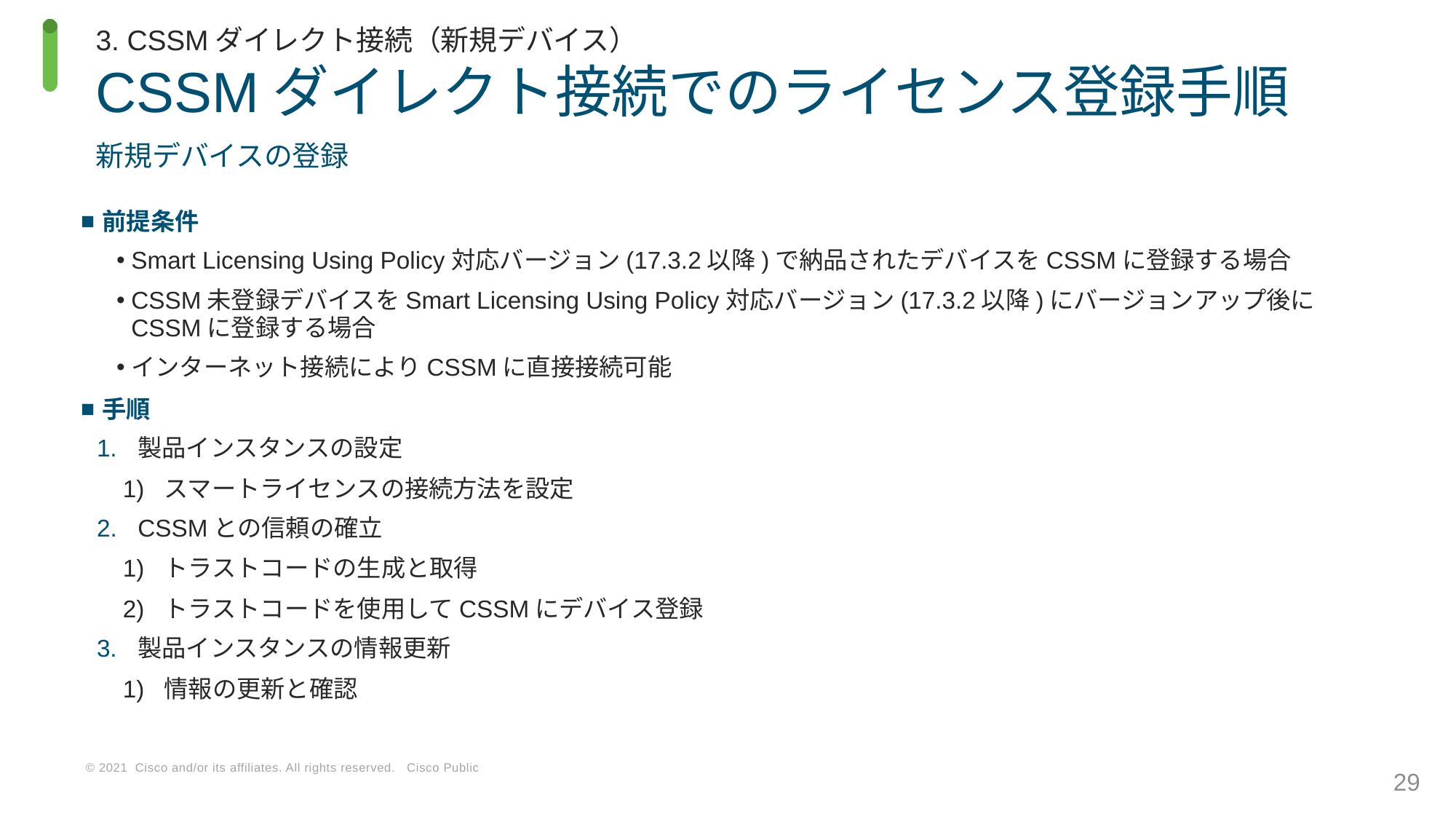

3. CSSMダイレクト接続（新規デバイス）
# CSSMダイレクト接続でのライセンス登録手順
新規デバイスの登録
前提条件
Smart Licensing Using Policy対応バージョン(17.3.2以降)で納品されたデバイスをCSSMに登録する場合
CSSM未登録デバイスをSmart Licensing Using Policy対応バージョン(17.3.2以降)にバージョンアップ後にCSSMに登録する場合
インターネット接続によりCSSMに直接接続可能
手順
製品インスタンスの設定
スマートライセンスの接続方法を設定
CSSMとの信頼の確立
トラストコードの生成と取得
トラストコードを使用してCSSMにデバイス登録
製品インスタンスの情報更新
情報の更新と確認

29